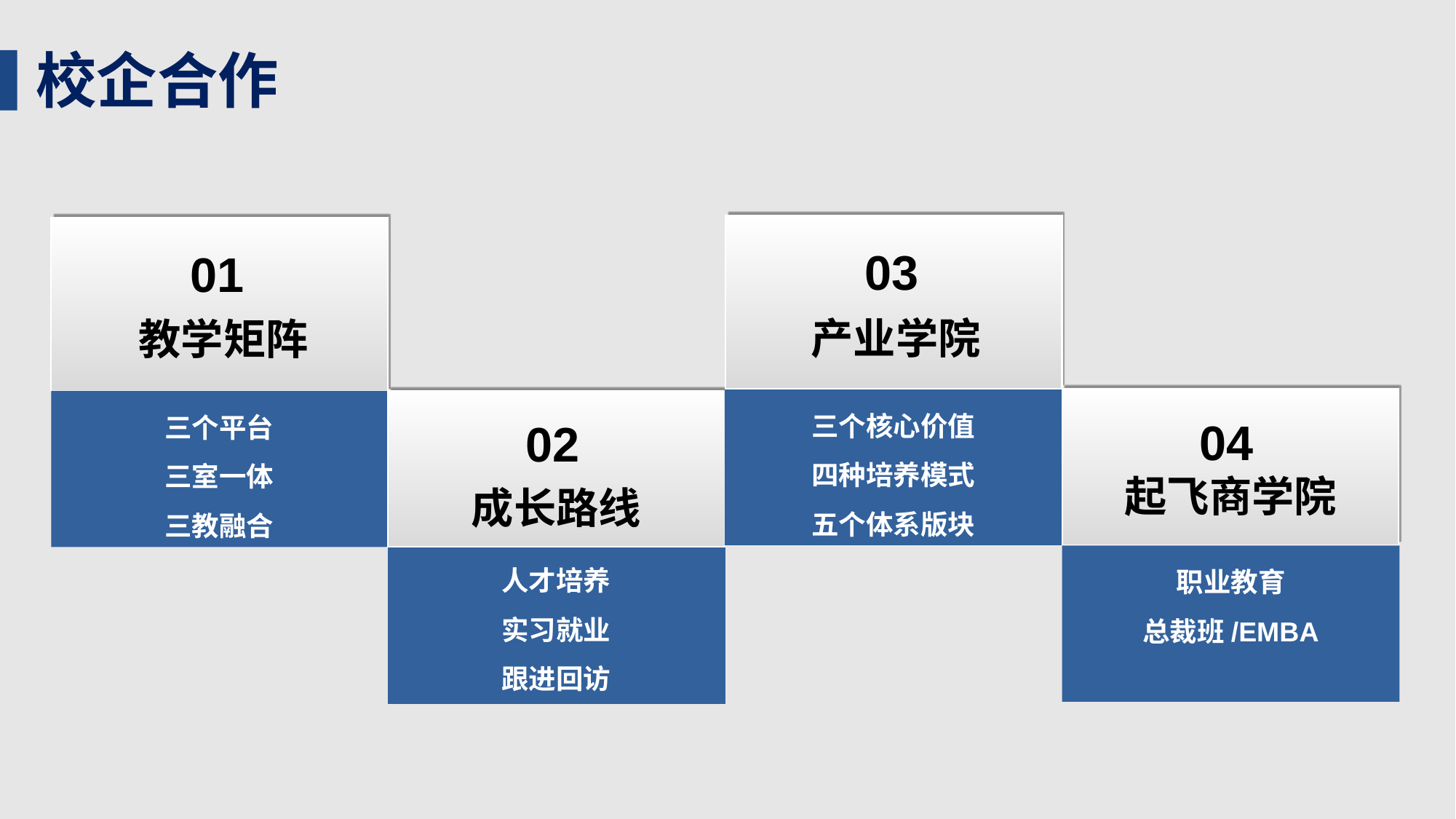

校企合作

03
01
产业学院
教学矩阵
三个核心价值
四种培养模式
五个体系版块
三个平台
三室一体
三教融合

04
02
起飞商学院
成长路线
人才培养
实习就业
跟进回访
职业教育
总裁班/EMBA